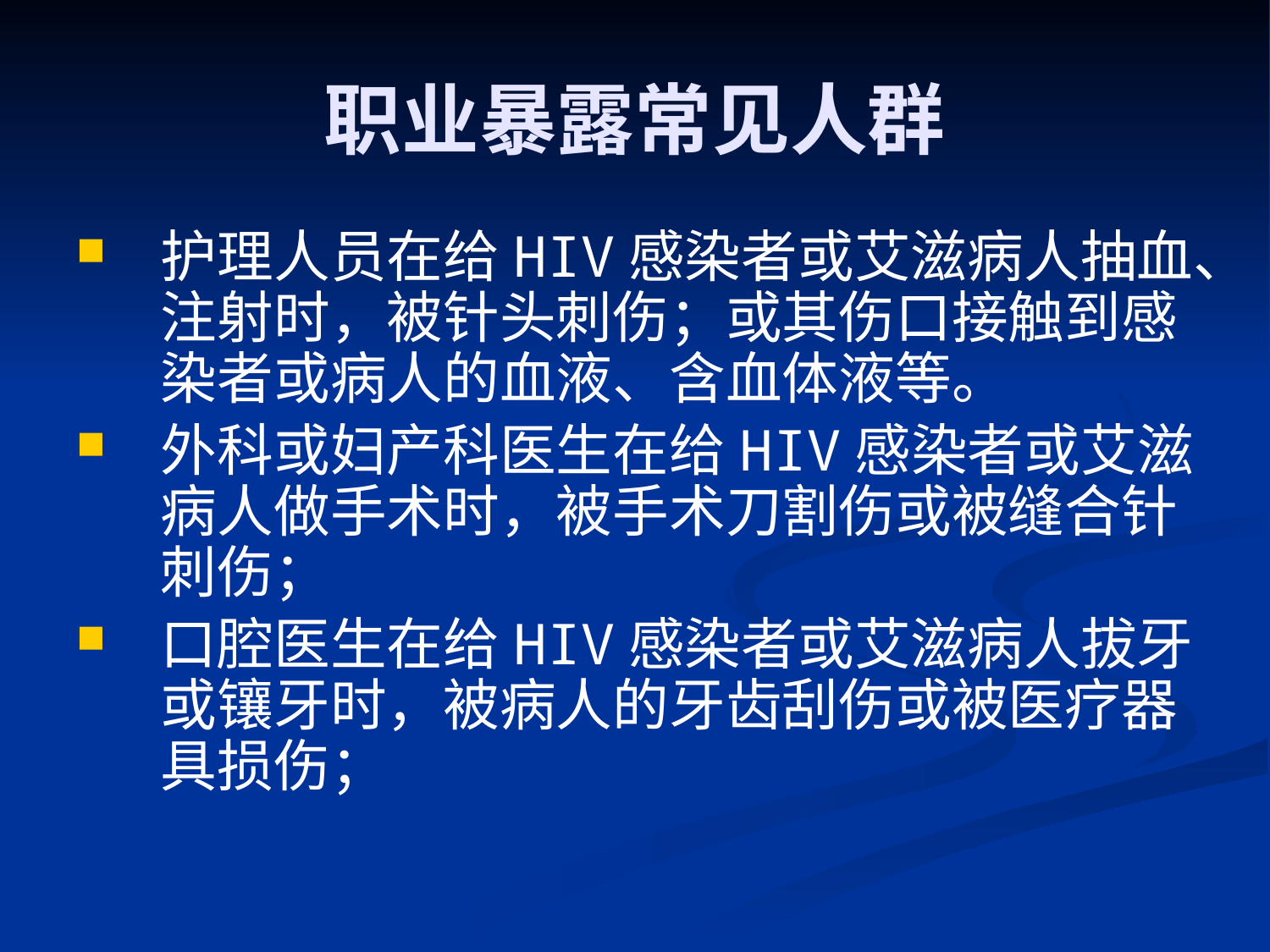

# 职业暴露常见人群
护理人员在给HIV感染者或艾滋病人抽血、注射时，被针头刺伤；或其伤口接触到感染者或病人的血液、含血体液等。
外科或妇产科医生在给HIV感染者或艾滋病人做手术时，被手术刀割伤或被缝合针刺伤；
口腔医生在给HIV感染者或艾滋病人拔牙或镶牙时，被病人的牙齿刮伤或被医疗器具损伤；